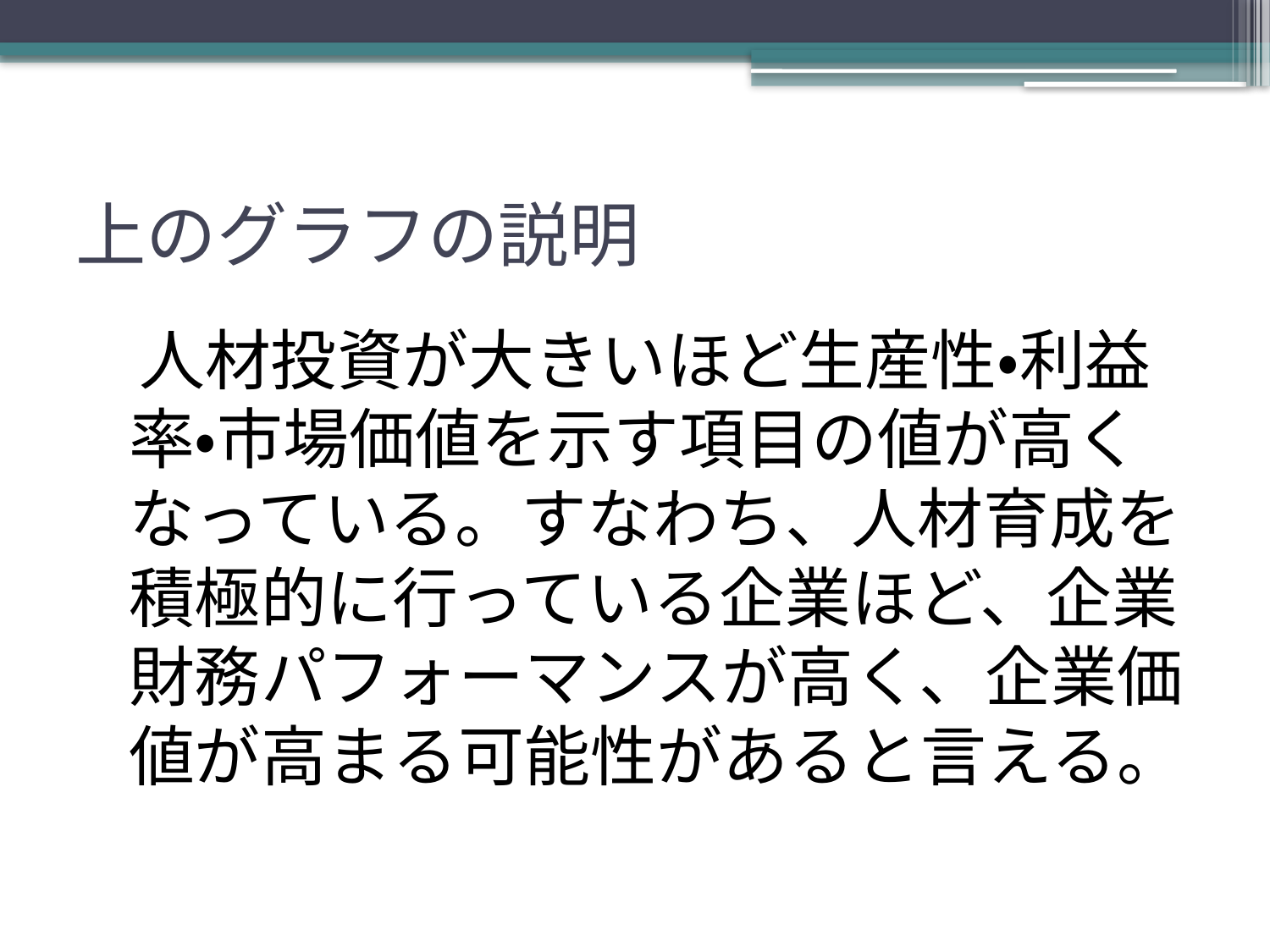

# 上のグラフの説明
　人材投資が大きいほど生産性・利益率・市場価値を示す項目の値が高くなっている。すなわち、人材育成を積極的に行っている企業ほど、企業財務パフォーマンスが高く、企業価値が高まる可能性があると言える。